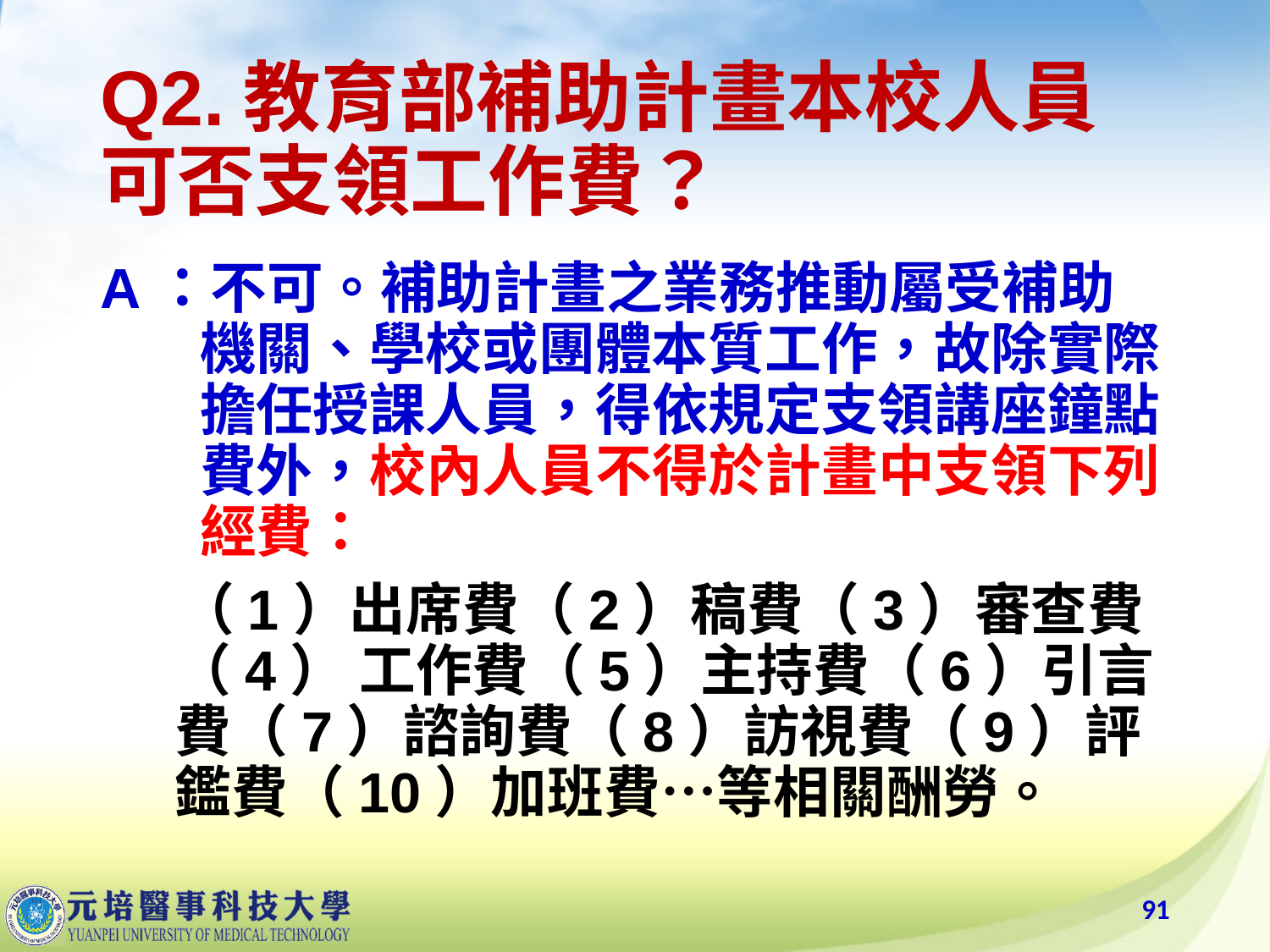

# Q2.教育部補助計畫本校人員可否支領工作費？
A：不可。補助計畫之業務推動屬受補助機關、學校或團體本質工作，故除實際擔任授課人員，得依規定支領講座鐘點費外，校內人員不得於計畫中支領下列經費：
     （1）出席費（2）稿費（3）審查費（4） 工作費（5）主持費（6）引言費（7）諮詢費（8）訪視費（9）評鑑費（10）加班費…等相關酬勞。
91